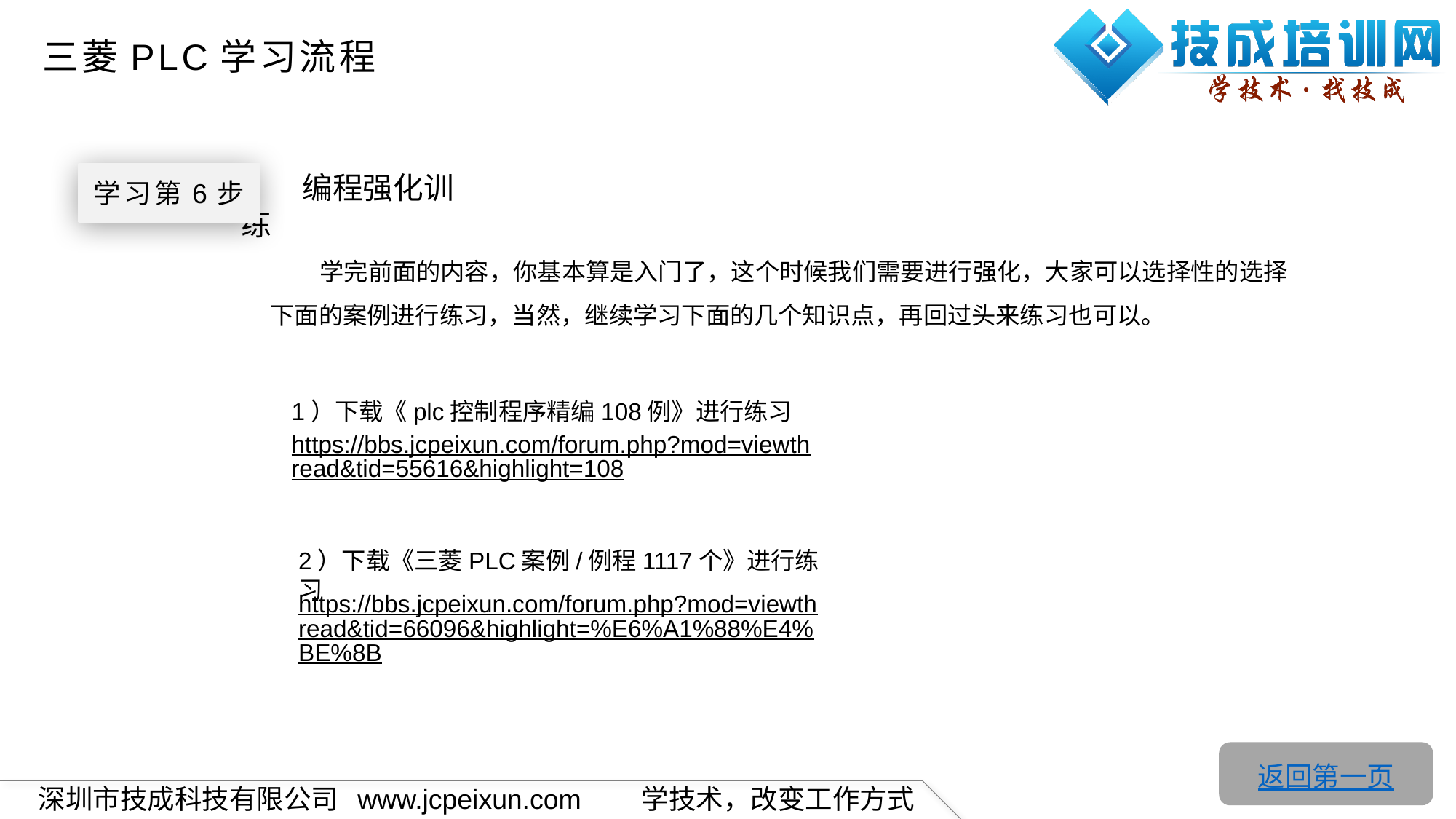

三菱PLC学习流程

学习第6步

        编程强化训练
        学完前面的内容，你基本算是入门了，这个时候我们需要进行强化，大家可以选择性的选择下面的案例进行练习，当然，继续学习下面的几个知识点，再回过头来练习也可以。
1）下载《plc控制程序精编108例》进行练习
https://bbs.jcpeixun.com/forum.php?mod=viewthread&tid=55616&highlight=108

2）下载《三菱PLC案例/例程1117个》进行练习
https://bbs.jcpeixun.com/forum.php?mod=viewthread&tid=66096&highlight=%E6%A1%88%E4%BE%8B

返回第一页